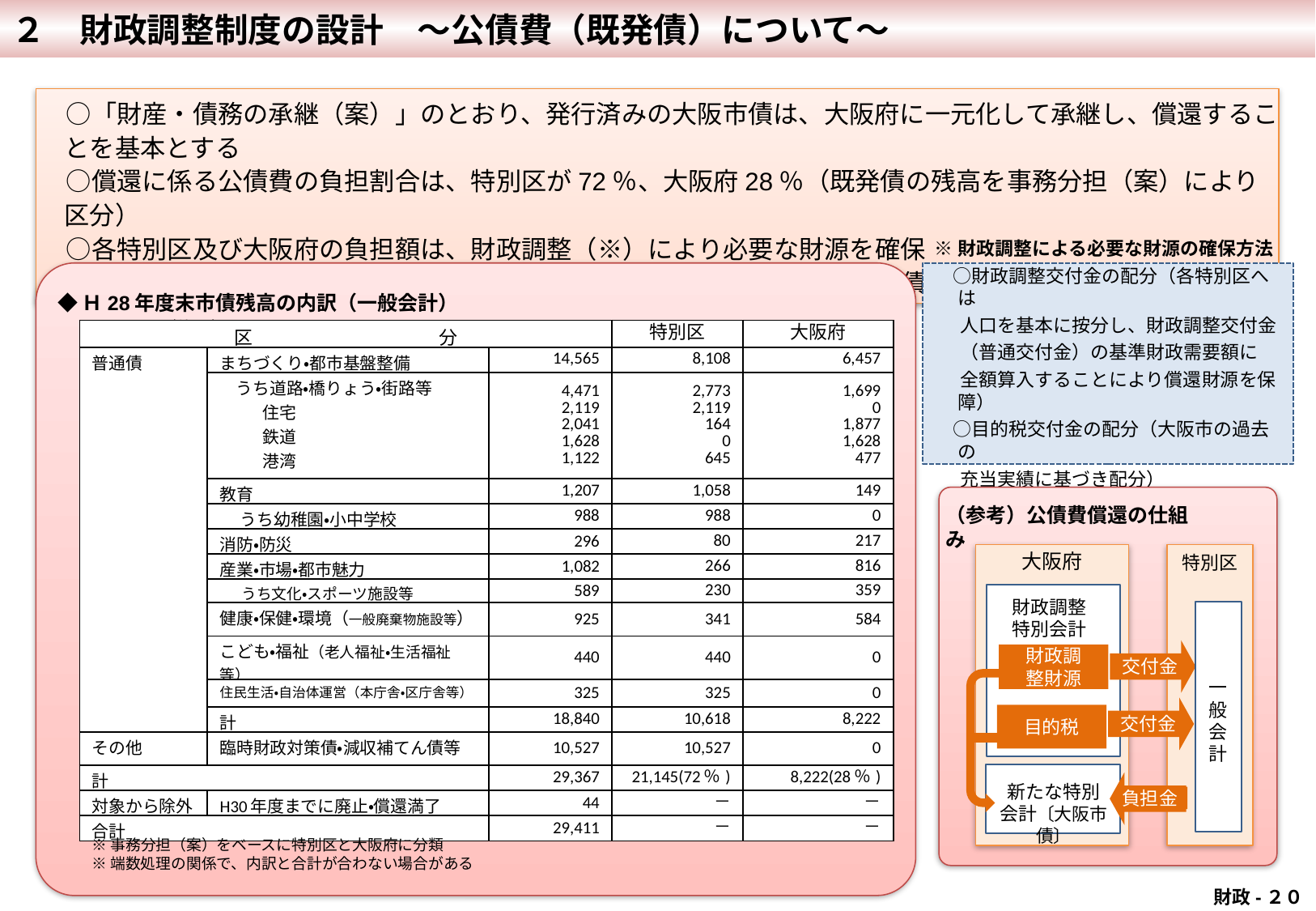

２　財政調整制度の設計　～公債費（既発債）について～
　○「財産・債務の承継（案）」のとおり、発行済みの大阪市債は、大阪府に一元化して承継し、償還することを基本とする
　○償還に係る公債費の負担割合は、特別区が72％、大阪府28％（既発債の残高を事務分担（案）により区分）
　○各特別区及び大阪府の負担額は、財政調整（※）により必要な財源を確保
　○既発債の公債費は毎年減少。この減少分に充てていた財源は、新規発行債の償還等に充当可能
※財政調整による必要な財源の確保方法
　○財政調整交付金の配分（各特別区へは
     人口を基本に按分し、財政調整交付金
     （普通交付金）の基準財政需要額に
     全額算入することにより償還財源を保障）
　○目的税交付金の配分（大阪市の過去の
     充当実績に基づき配分）

◆Ｈ28年度末市債残高の内訳（一般会計）　　　　　　　　　　　　　　　　　　　　　　　　　　（億円）
| 区　　　　　　　　　　分 |  |  | 特別区 | 大阪府 |
| --- | --- | --- | --- | --- |
| 普通債 | まちづくり・都市基盤整備 | 14,565 | 8,108 | 6,457 |
|  | うち道路・橋りょう・街路等 住宅 鉄道 港湾 公園 | 4,471 2,119 2,041 1,628 1,122 | 2,773 2,119 164 0 645 | 1,699 0 1,877 1,628 477 |
|  | 教育 | 1,207 | 1,058 | 149 |
|  | うち幼稚園・小中学校 | 988 | 988 | 0 |
|  | 消防・防災 | 296 | 80 | 217 |
|  | 産業・市場・都市魅力 | 1,082 | 266 | 816 |
|  | うち文化・スポーツ施設等 | 589 | 230 | 359 |
|  | 健康・保健・環境（一般廃棄物施設等） | 925 | 341 | 584 |
|  | こども・福祉（老人福祉・生活福祉等） | 440 | 440 | 0 |
|  | 住民生活・自治体運営（本庁舎・区庁舎等） | 325 | 325 | 0 |
|  | 計 | 18,840 | 10,618 | 8,222 |
| その他 | 臨時財政対策債・減収補てん債等 | 10,527 | 10,527 | 0 |
| 計 |  | 29,367 | 21,145(72％) | 8,222(28％) |
| 対象から除外 | H30年度までに廃止・償還満了 | 44 | － | － |
| 合計 |  | 29,411 | － | － |

大阪府

財政調整
特別会計
財政調
整財源
目的税

新たな特別会計〔大阪市債〕
特別区

一般会計

交付金

交付金

負担金
（参考）公債費償還の仕組み

※事務分担（案）をベースに特別区と大阪府に分類
※端数処理の関係で、内訳と合計が合わない場合がある
 財政-２０